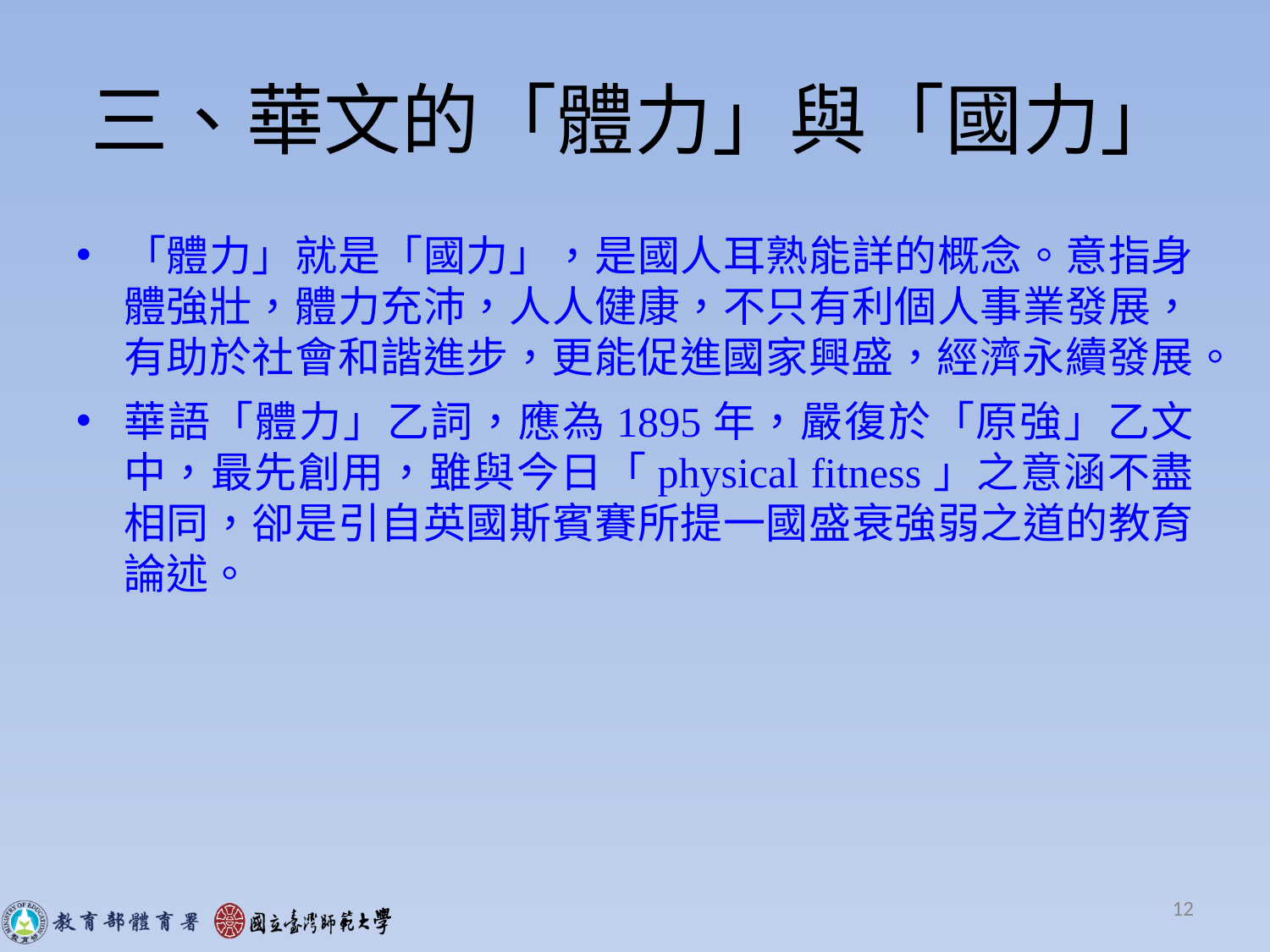

# 三、華文的「體力」與「國力」
「體力」就是「國力」，是國人耳熟能詳的概念。意指身體強壯，體力充沛，人人健康，不只有利個人事業發展，有助於社會和諧進步，更能促進國家興盛，經濟永續發展。
華語「體力」乙詞，應為1895年，嚴復於「原強」乙文中，最先創用，雖與今日「physical fitness」之意涵不盡相同，卻是引自英國斯賓賽所提一國盛衰強弱之道的教育論述。
12